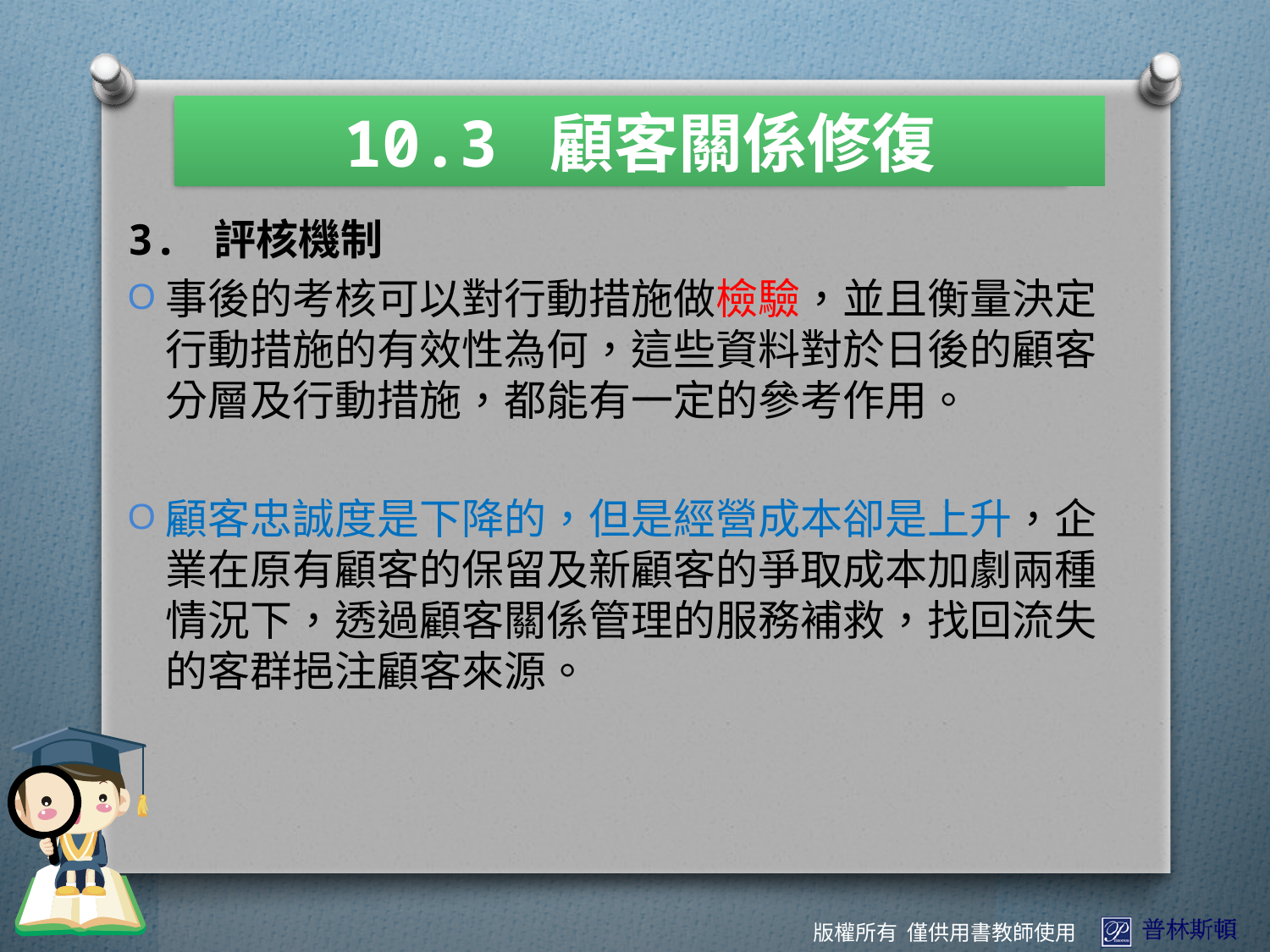

10.3 顧客關係修復
3. 評核機制
事後的考核可以對行動措施做檢驗，並且衡量決定行動措施的有效性為何，這些資料對於日後的顧客分層及行動措施，都能有一定的參考作用。

顧客忠誠度是下降的，但是經營成本卻是上升，企業在原有顧客的保留及新顧客的爭取成本加劇兩種情況下，透過顧客關係管理的服務補救，找回流失的客群挹注顧客來源。